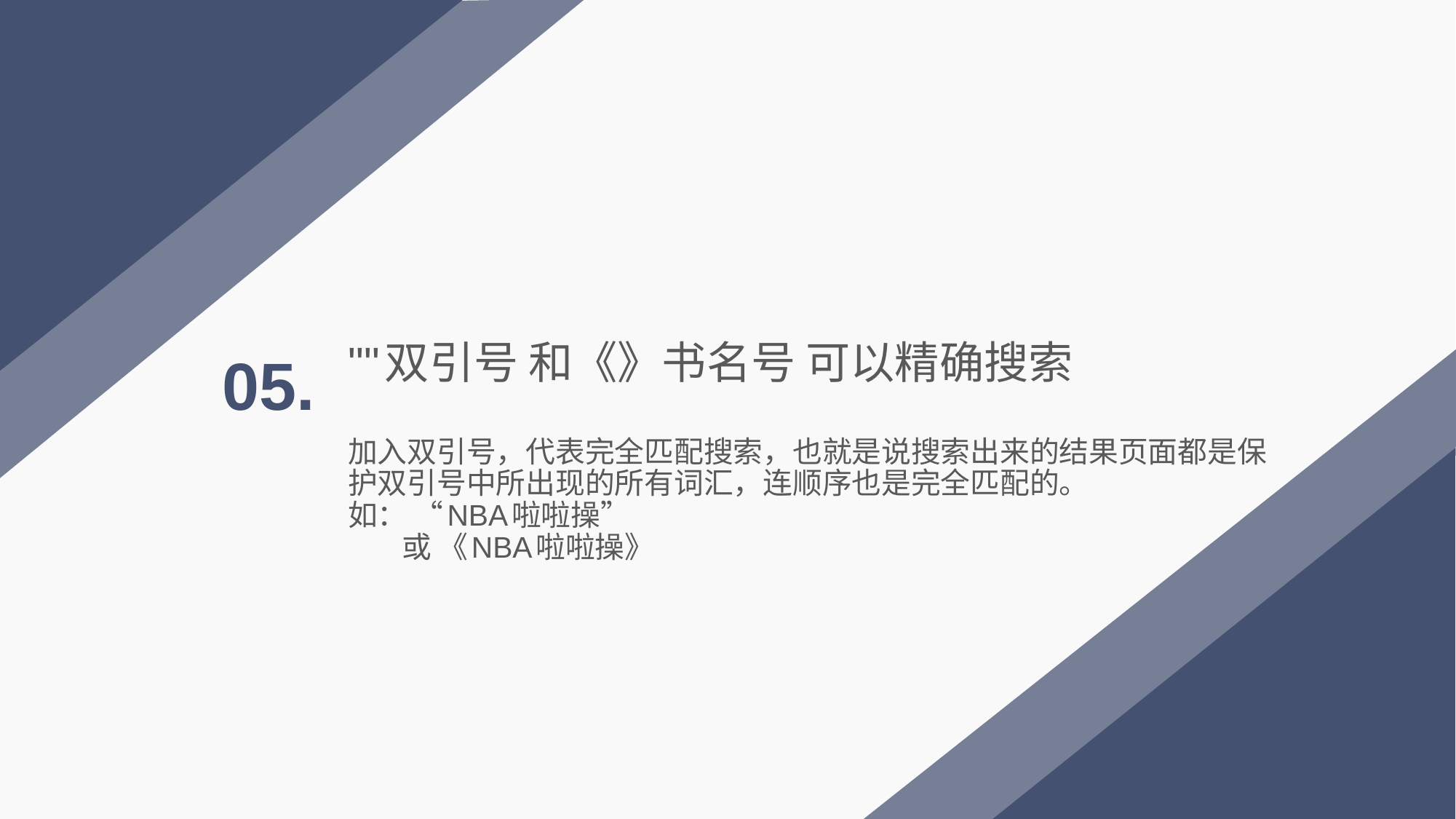

# ""双引号 和《》书名号 可以精确搜索 加入双引号，代表完全匹配搜索，也就是说搜索出来的结果页面都是保护双引号中所出现的所有词汇，连顺序也是完全匹配的。 如： “NBA啦啦操” 或 《NBA啦啦操》
05.